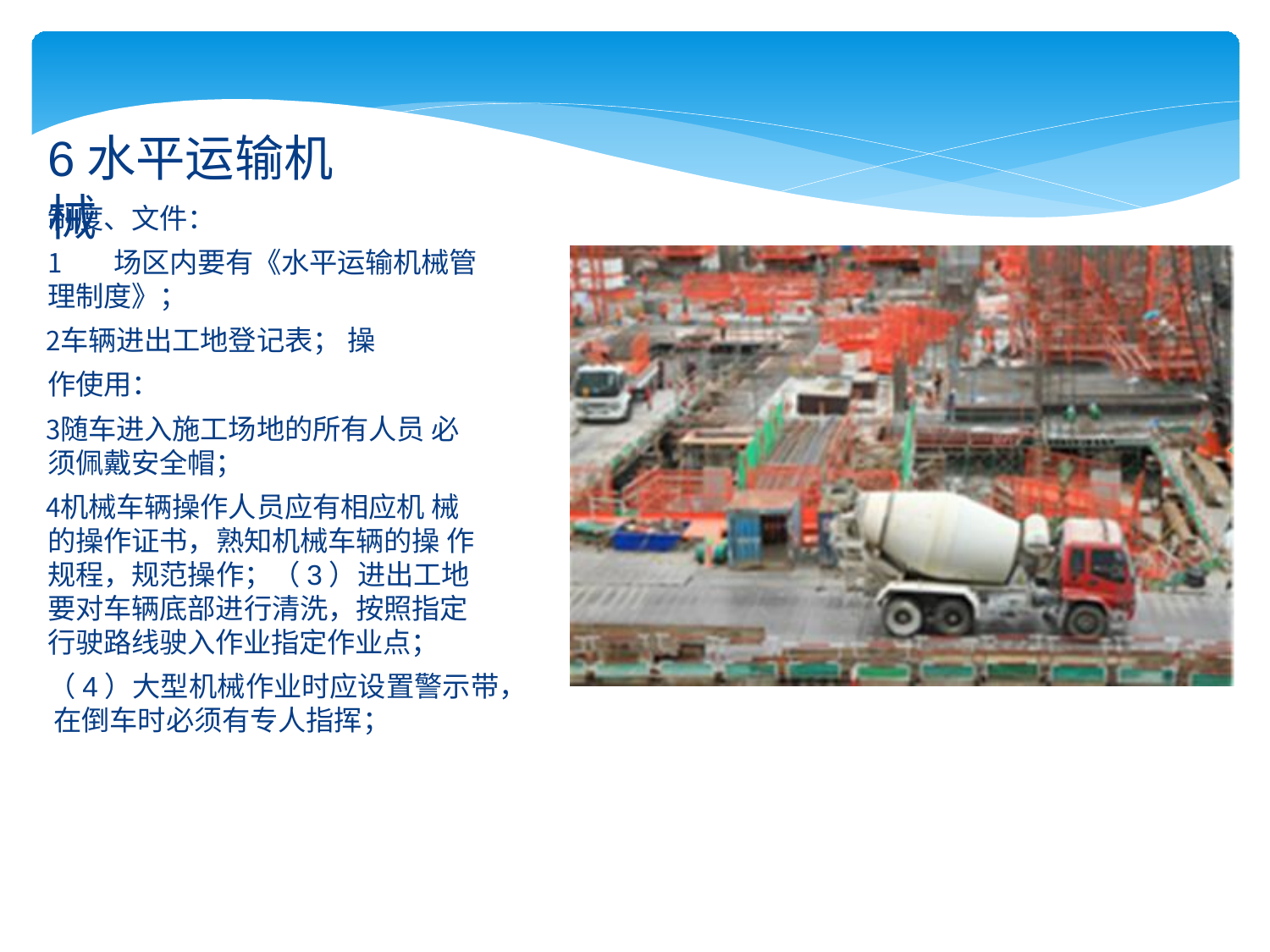

# 6水平运输机械
制度、文件：
场区内要有《水平运输机械管
理制度》；
车辆进出工地登记表； 操作使用：
随车进入施工场地的所有人员 必须佩戴安全帽；
机械车辆操作人员应有相应机 械的操作证书，熟知机械车辆的操 作规程，规范操作；（3）进出工地 要对车辆底部进行清洗，按照指定 行驶路线驶入作业指定作业点；
（4）大型机械作业时应设置警示带， 在倒车时必须有专人指挥；